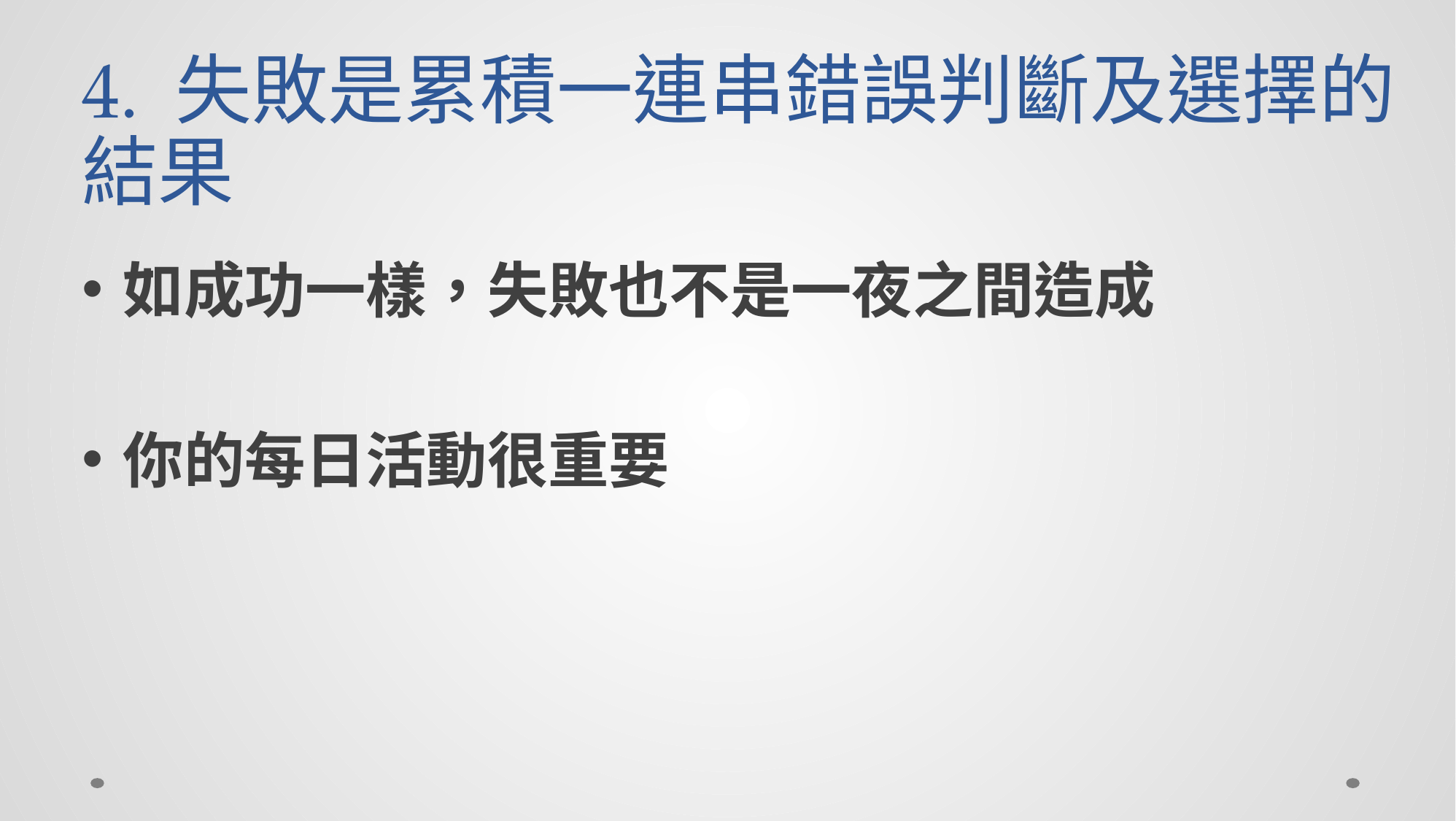

# 4. 失敗是累積一連串錯誤判斷及選擇的結果
如成功一樣，失敗也不是一夜之間造成

你的每日活動很重要